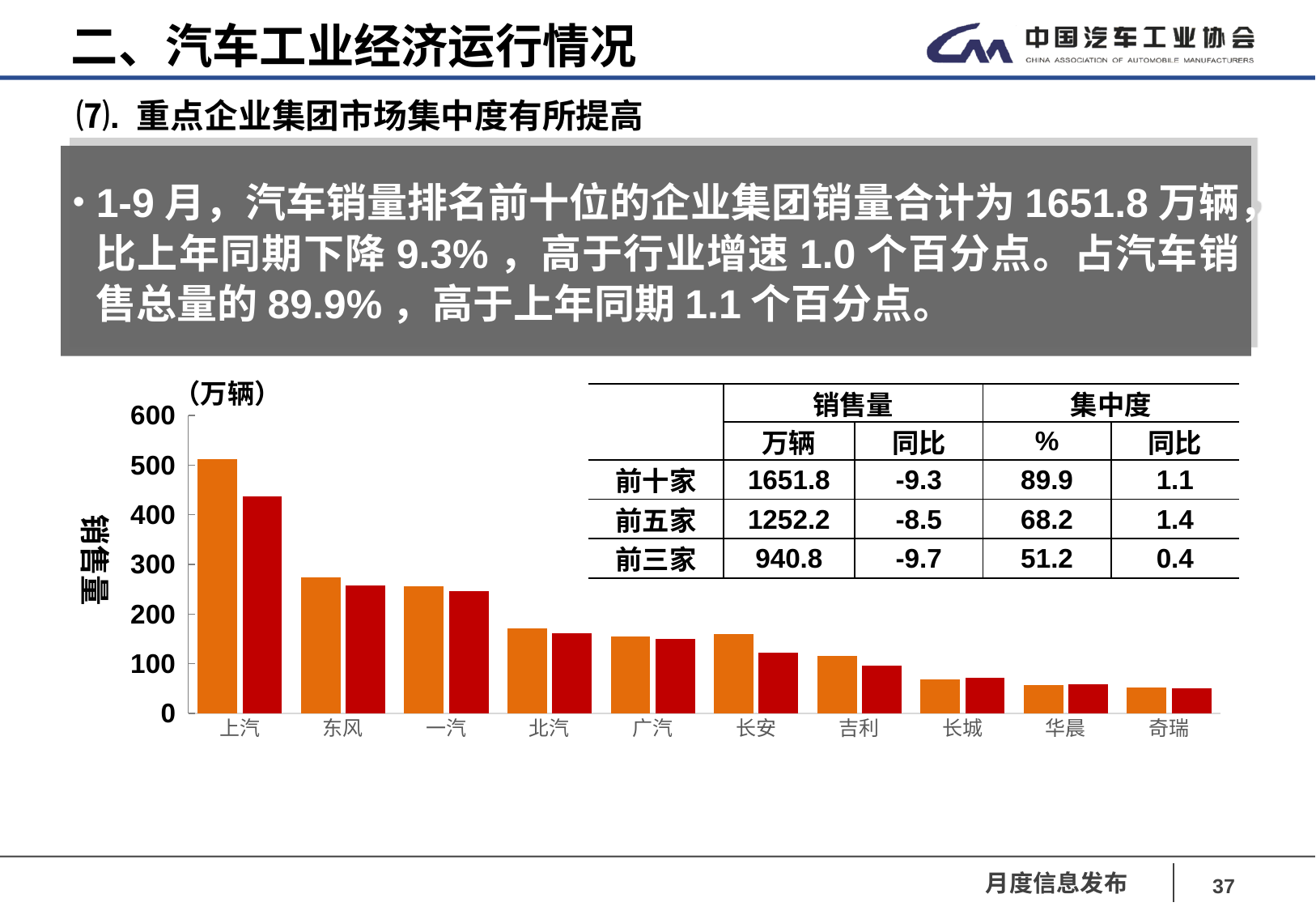

二、汽车工业经济运行情况
 ⑺. 重点企业集团市场集中度有所提高
1-9月，汽车销量排名前十位的企业集团销量合计为1651.8万辆，比上年同期下降9.3%，高于行业增速1.0个百分点。占汽车销售总量的89.9%，高于上年同期1.1个百分点。
（万辆）
|  | 销售量 |  | 集中度 |  |
| --- | --- | --- | --- | --- |
|  | 万辆 | 同比 | % | 同比 |
| 前十家 | 1651.8 | -9.3 | 89.9 | 1.1 |
| 前五家 | 1252.2 | -8.5 | 68.2 | 1.4 |
| 前三家 | 940.8 | -9.7 | 51.2 | 0.4 |

### Chart

| Category | 2018.1-9 | 2019.1-9 |
|---|---|---|
| 上汽 | 511.9 | 437.5 |
| 东风 | 274.1 | 257.2 |
| 一汽 | 255.7 | 246.1 |
| 北汽 | 171.0 | 160.7 |
| 广汽 | 155.4 | 150.8 |
| 长安 | 160.4 | 122.6 |
| 吉利 | 115.3 | 96.0 |
| 长城 | 67.7 | 72.4 |
| 华晨 | 56.9 | 57.9 |
| 奇瑞 | 51.9 | 50.6 |
销售量